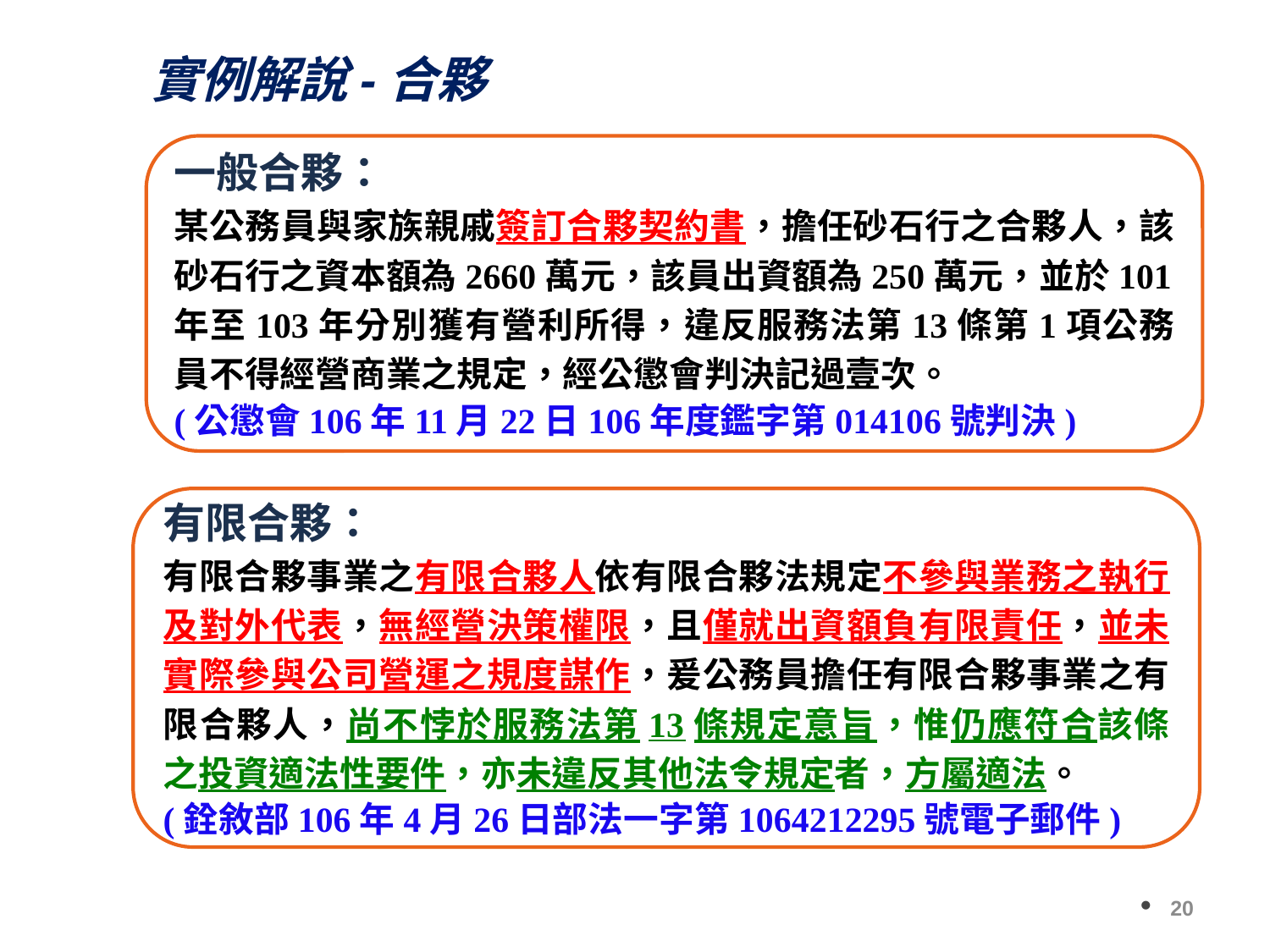

實例解說-合夥
一般合夥：
某公務員與家族親戚簽訂合夥契約書，擔任砂石行之合夥人，該砂石行之資本額為2660萬元，該員出資額為250萬元，並於101年至103年分別獲有營利所得，違反服務法第13條第1項公務員不得經營商業之規定，經公懲會判決記過壹次。
(公懲會106年11月22日106年度鑑字第014106號判決)

有限合夥：
有限合夥事業之有限合夥人依有限合夥法規定不參與業務之執行及對外代表，無經營決策權限，且僅就出資額負有限責任，並未實際參與公司營運之規度謀作，爰公務員擔任有限合夥事業之有限合夥人，尚不悖於服務法第13條規定意旨，惟仍應符合該條之投資適法性要件，亦未違反其他法令規定者，方屬適法。
(銓敘部106年4月26日部法一字第1064212295號電子郵件)
20